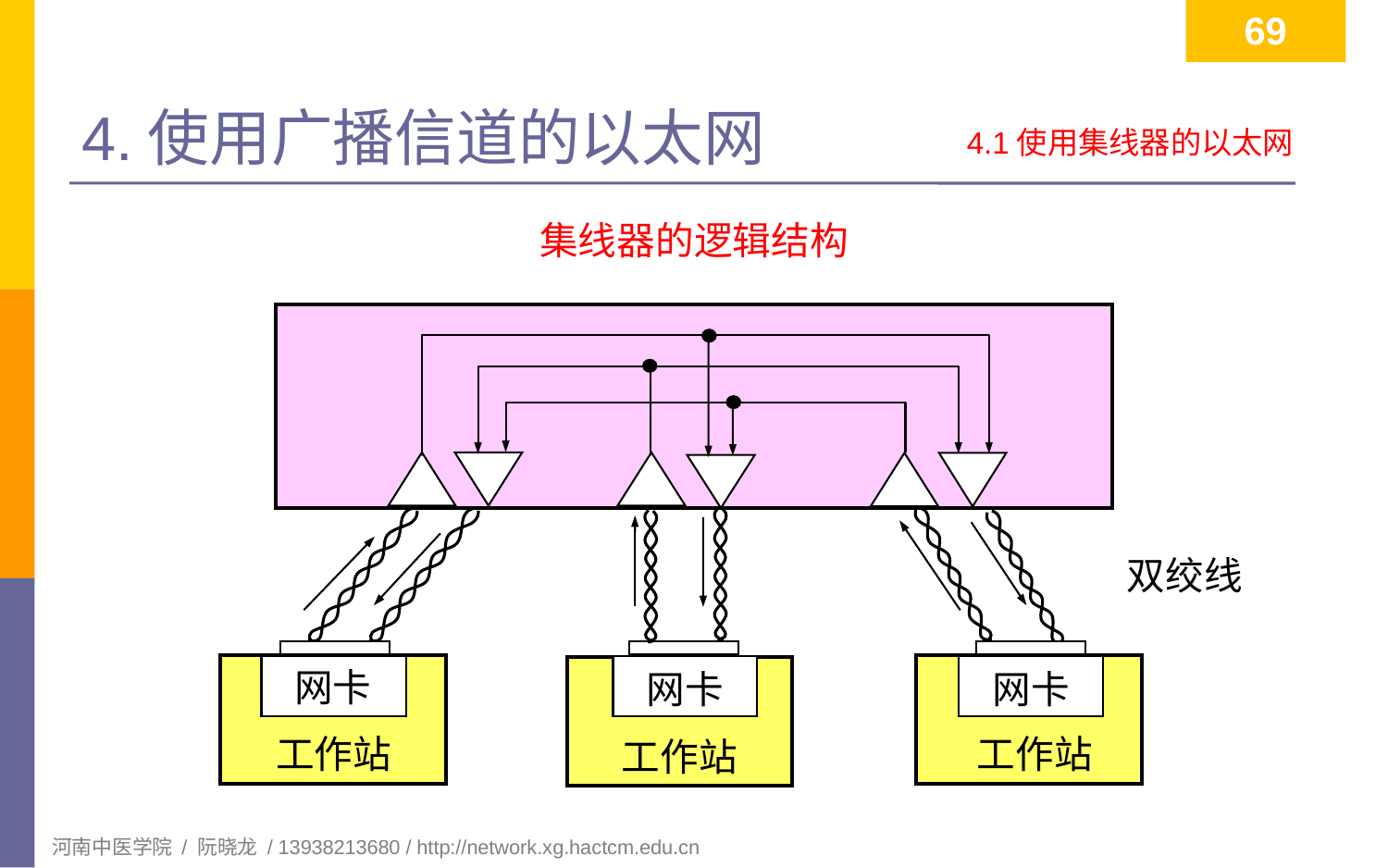

69
# 4.使用广播信道的以太网
4.1使用集线器的以太网
集线器的逻辑结构

双绞线

网卡

网卡
网卡
工作站
工作站
工作站